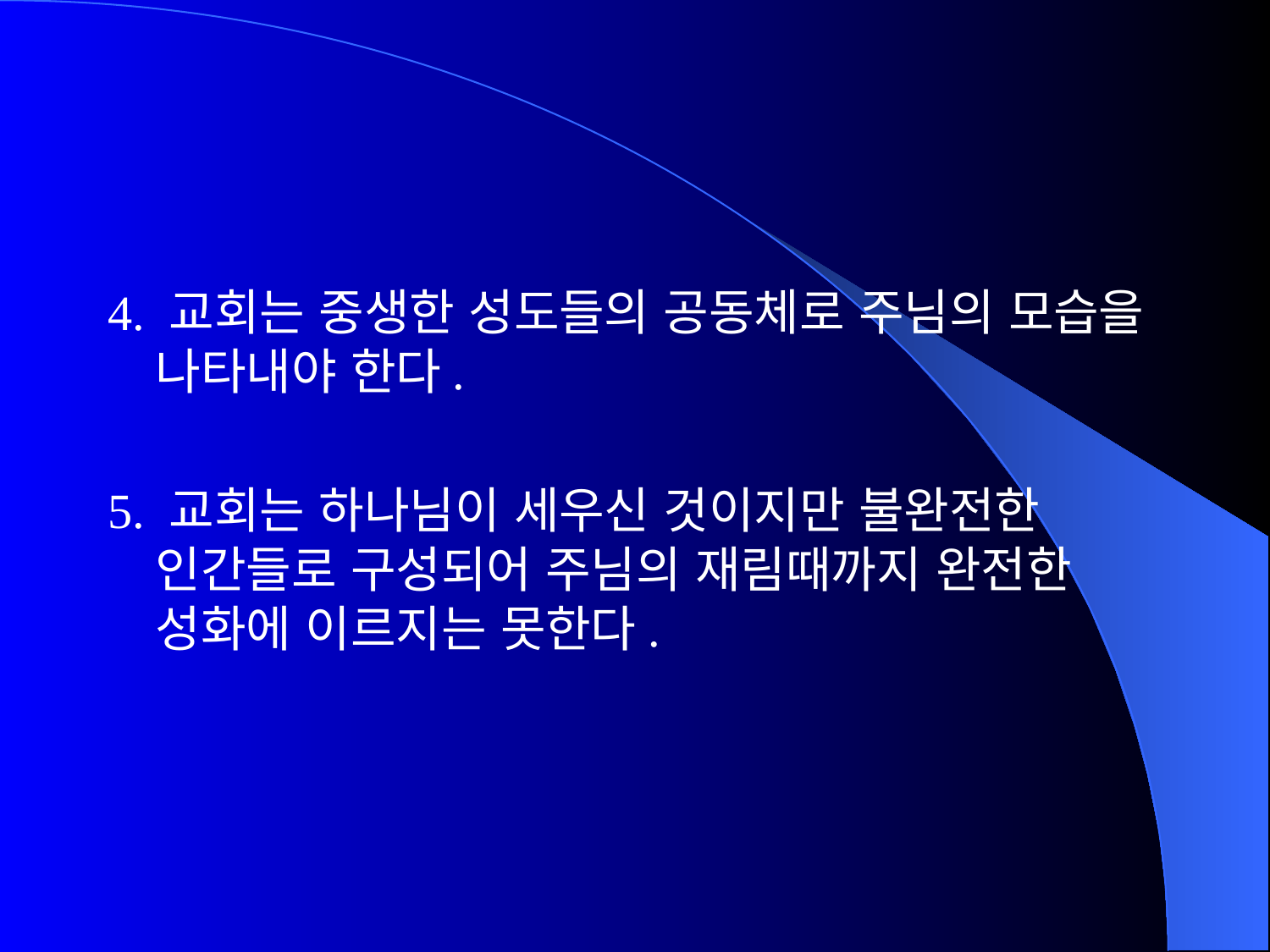

4. 교회는 중생한 성도들의 공동체로 주님의 모습을 나타내야 한다.

5. 교회는 하나님이 세우신 것이지만 불완전한 인간들로 구성되어 주님의 재림때까지 완전한 성화에 이르지는 못한다.